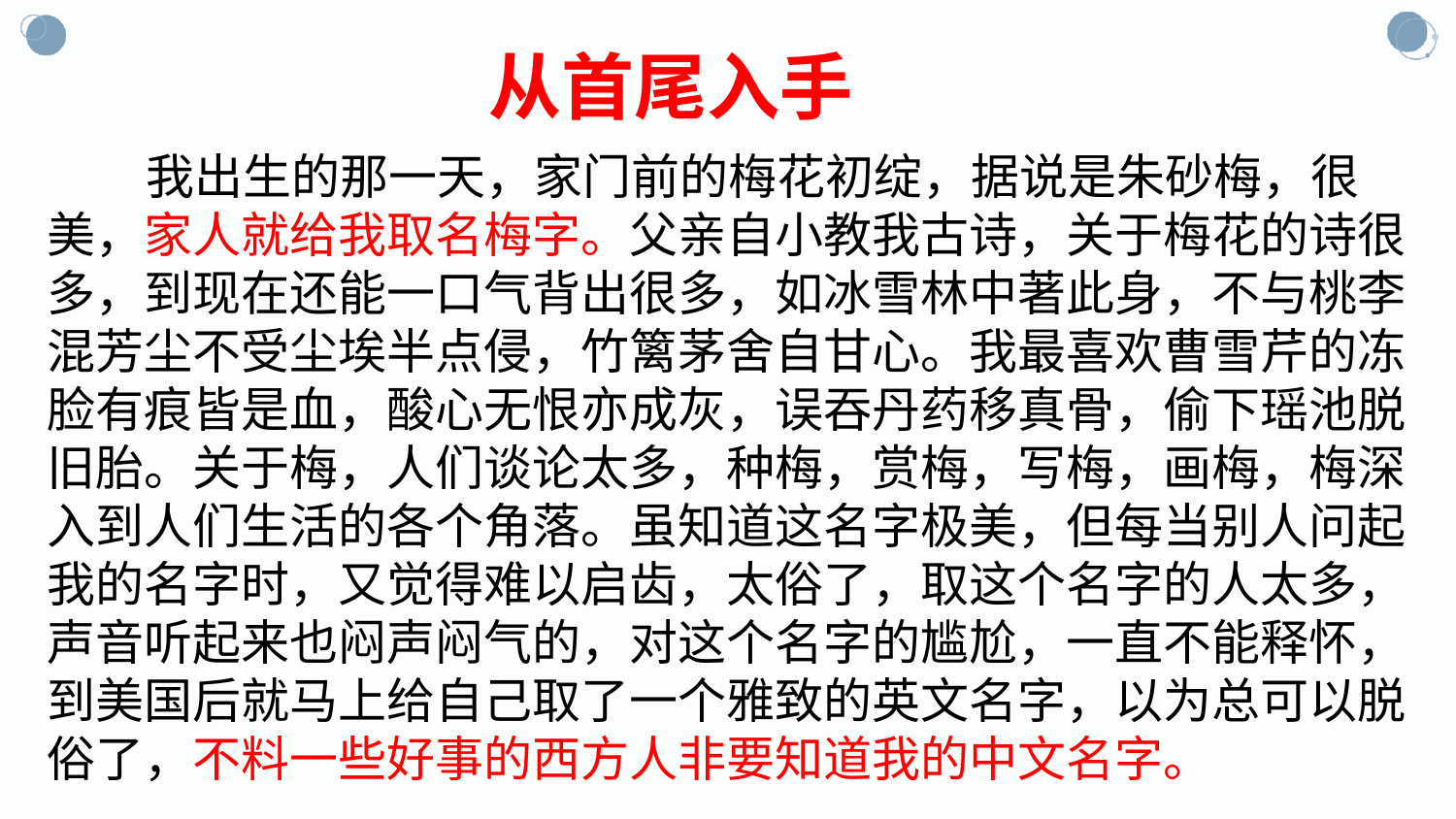

从首尾入手
        我出生的那一天，家门前的梅花初绽，据说是朱砂梅，很美，家人就给我取名梅字。父亲自小教我古诗，关于梅花的诗很多，到现在还能一口气背出很多，如冰雪林中著此身，不与桃李混芳尘不受尘埃半点侵，竹篱茅舍自甘心。我最喜欢曹雪芹的冻脸有痕皆是血，酸心无恨亦成灰，误吞丹药移真骨，偷下瑶池脱旧胎。关于梅，人们谈论太多，种梅，赏梅，写梅，画梅，梅深入到人们生活的各个角落。虽知道这名字极美，但每当别人问起我的名字时，又觉得难以启齿，太俗了，取这个名字的人太多，声音听起来也闷声闷气的，对这个名字的尴尬，一直不能释怀，到美国后就马上给自己取了一个雅致的英文名字，以为总可以脱俗了，不料一些好事的西方人非要知道我的中文名字。